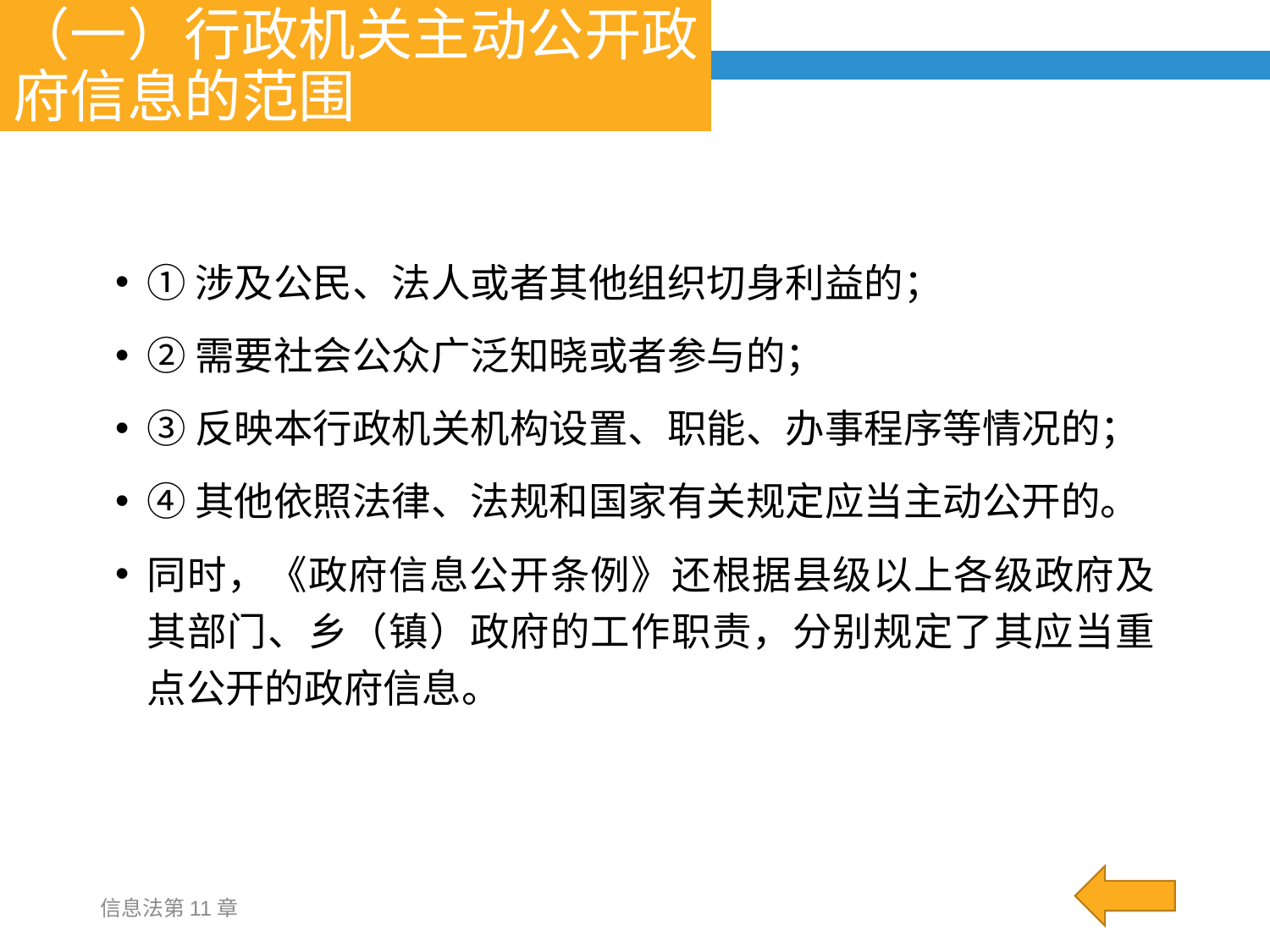

# （一）行政机关主动公开政府信息的范围
①涉及公民、法人或者其他组织切身利益的；
②需要社会公众广泛知晓或者参与的；
③反映本行政机关机构设置、职能、办事程序等情况的；
④其他依照法律、法规和国家有关规定应当主动公开的。
同时，《政府信息公开条例》还根据县级以上各级政府及其部门、乡（镇）政府的工作职责，分别规定了其应当重点公开的政府信息。

信息法第11章